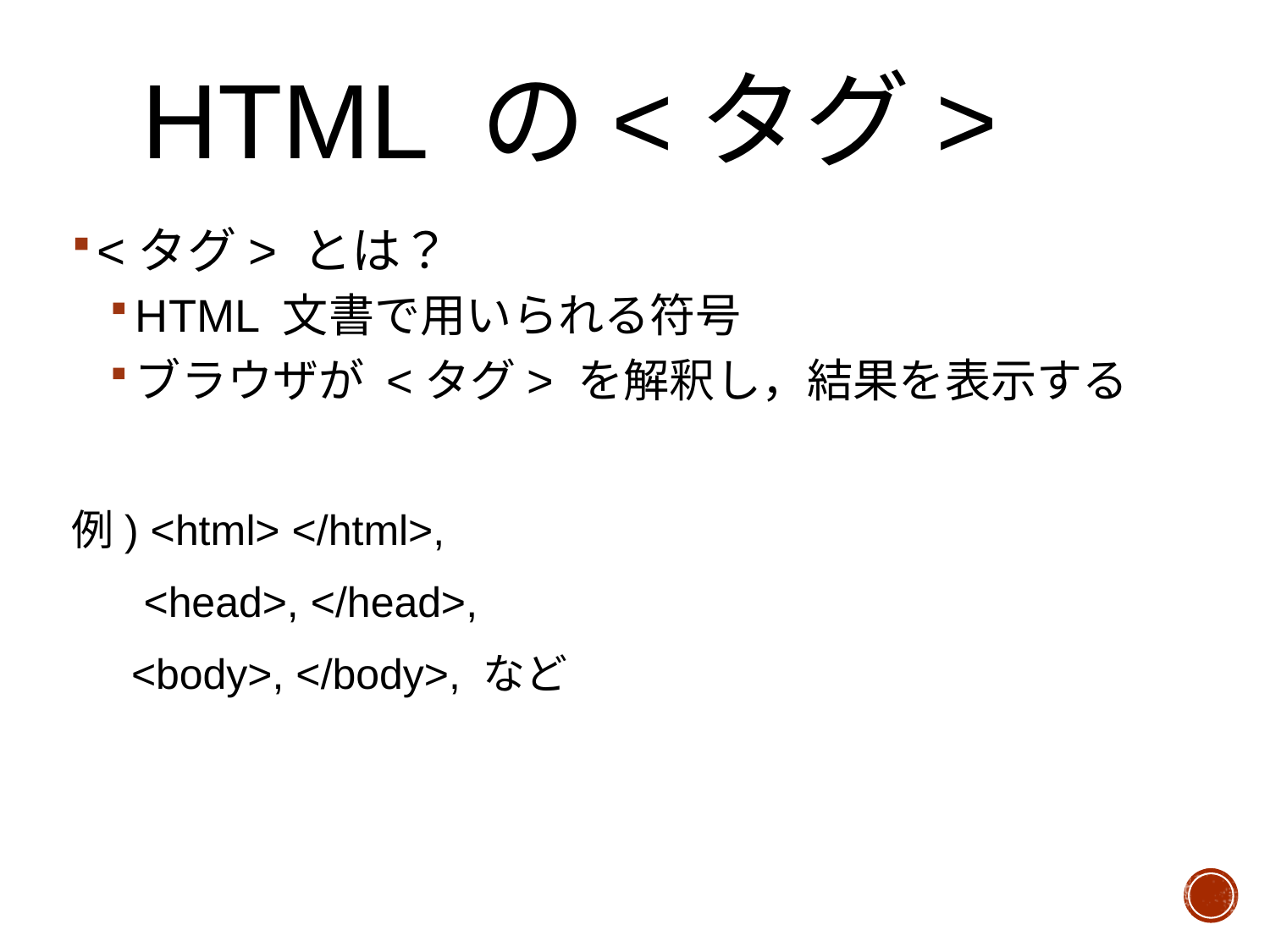

# HTML の<タグ>
<タグ> とは？
HTML 文書で用いられる符号
ブラウザが <タグ> を解釈し，結果を表示する

例) <html> </html>,
　  <head>, </head>,
     <body>, </body>, など